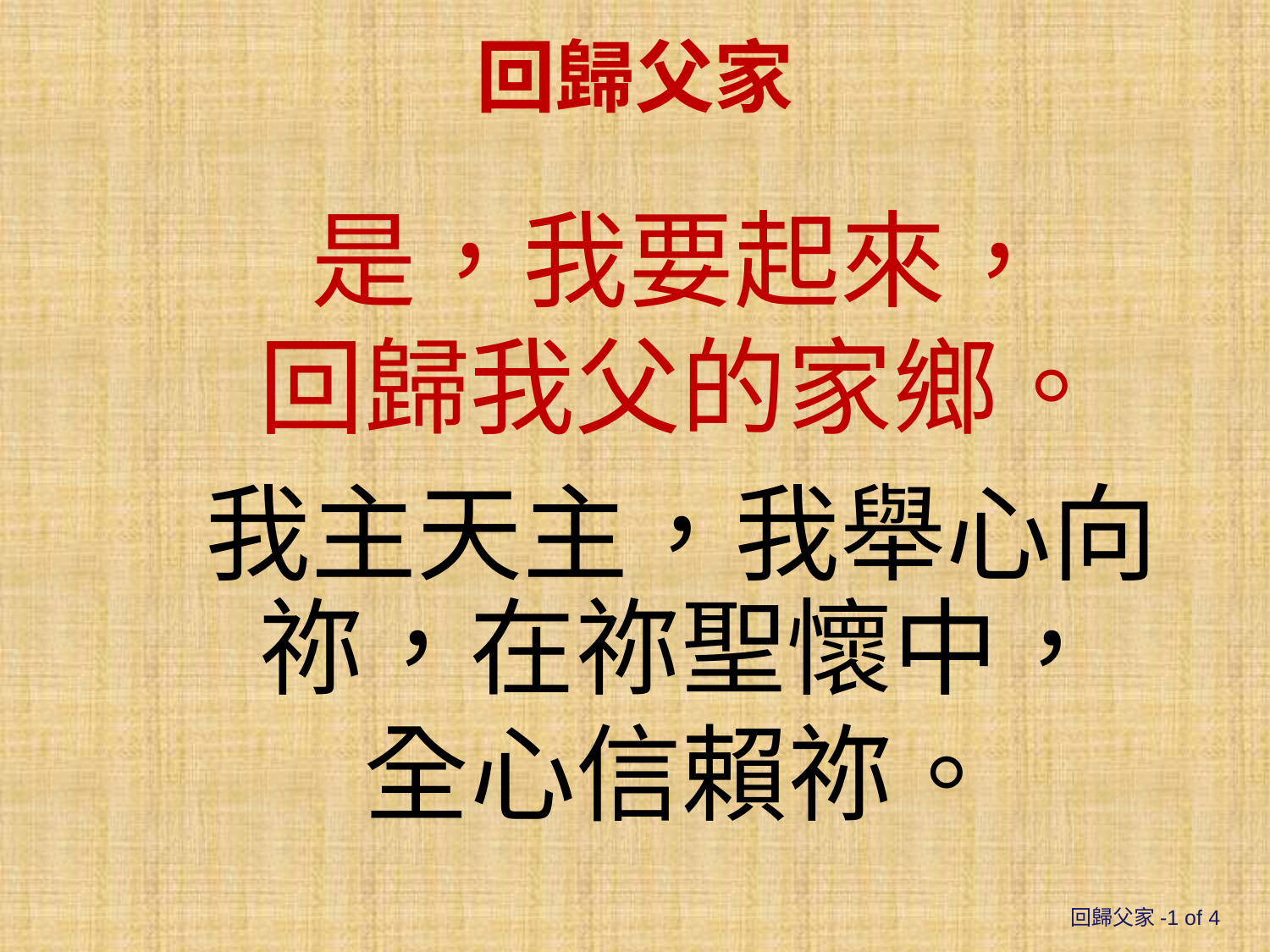

回歸父家
是，我要起來，
回歸我父的家鄉。
我主天主，我舉心向祢，在祢聖懷中，
全心信賴祢。

回歸父家-1 of 4